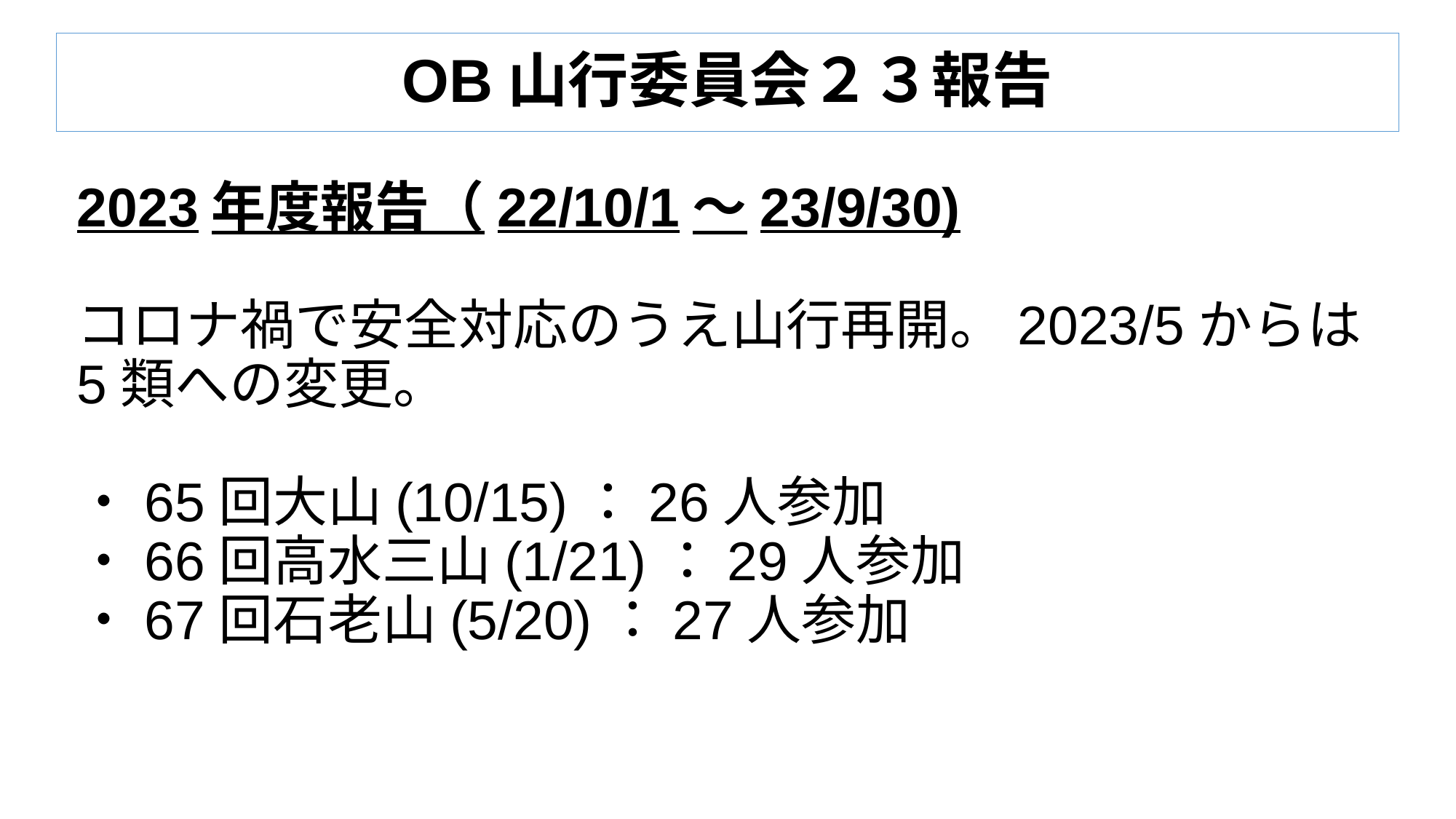

# OB山行委員会２３報告
2023年度報告（22/10/1～23/9/30)

コロナ禍で安全対応のうえ山行再開。2023/5からは5類への変更。

・65回大山(10/15)：26人参加
・66回高水三山(1/21)：29人参加
・67回石老山(5/20)：27人参加